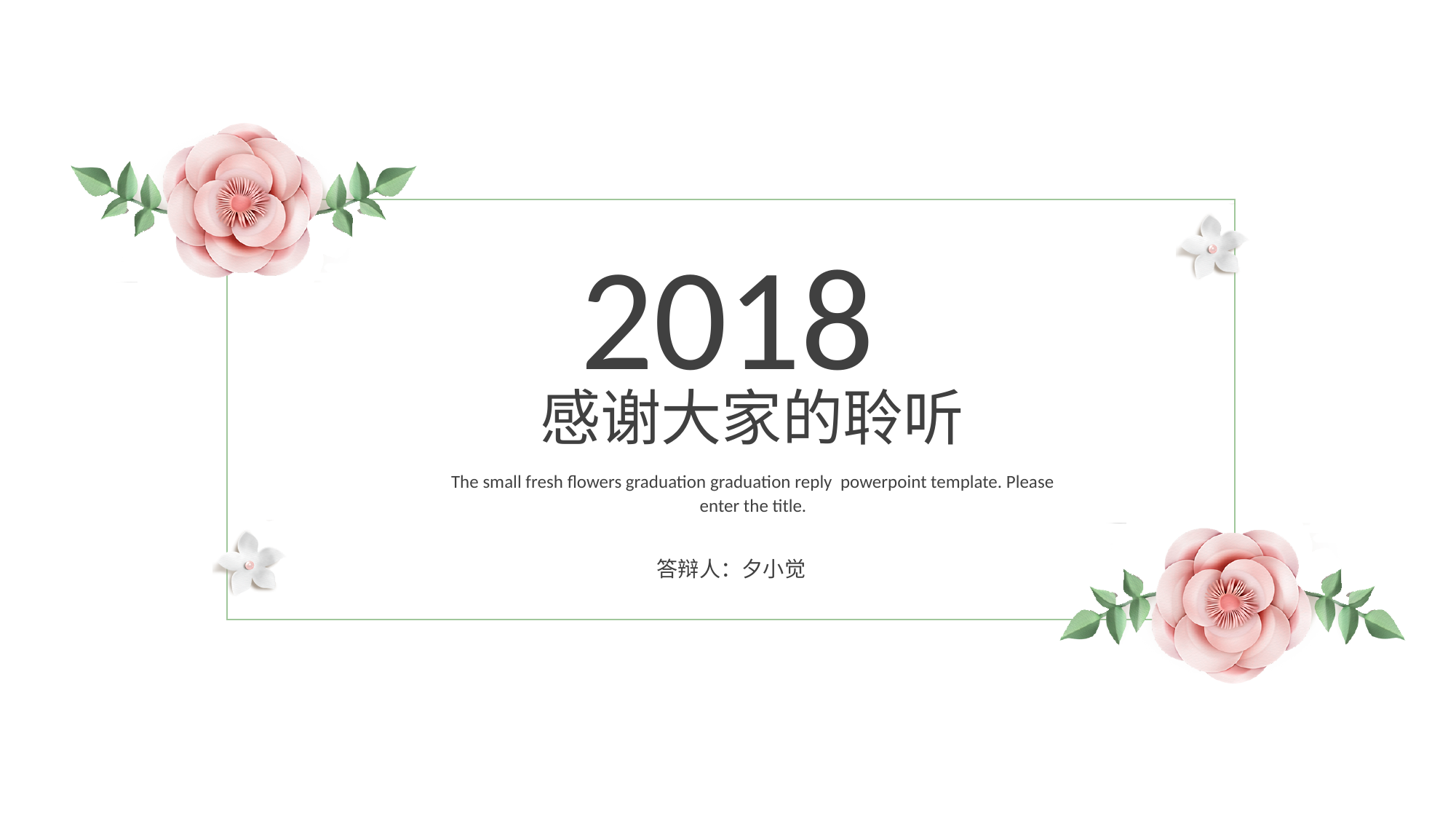

2018
感谢大家的聆听
The small fresh flowers graduation graduation reply  powerpoint template. Please enter the title.
答辩人：夕小觉